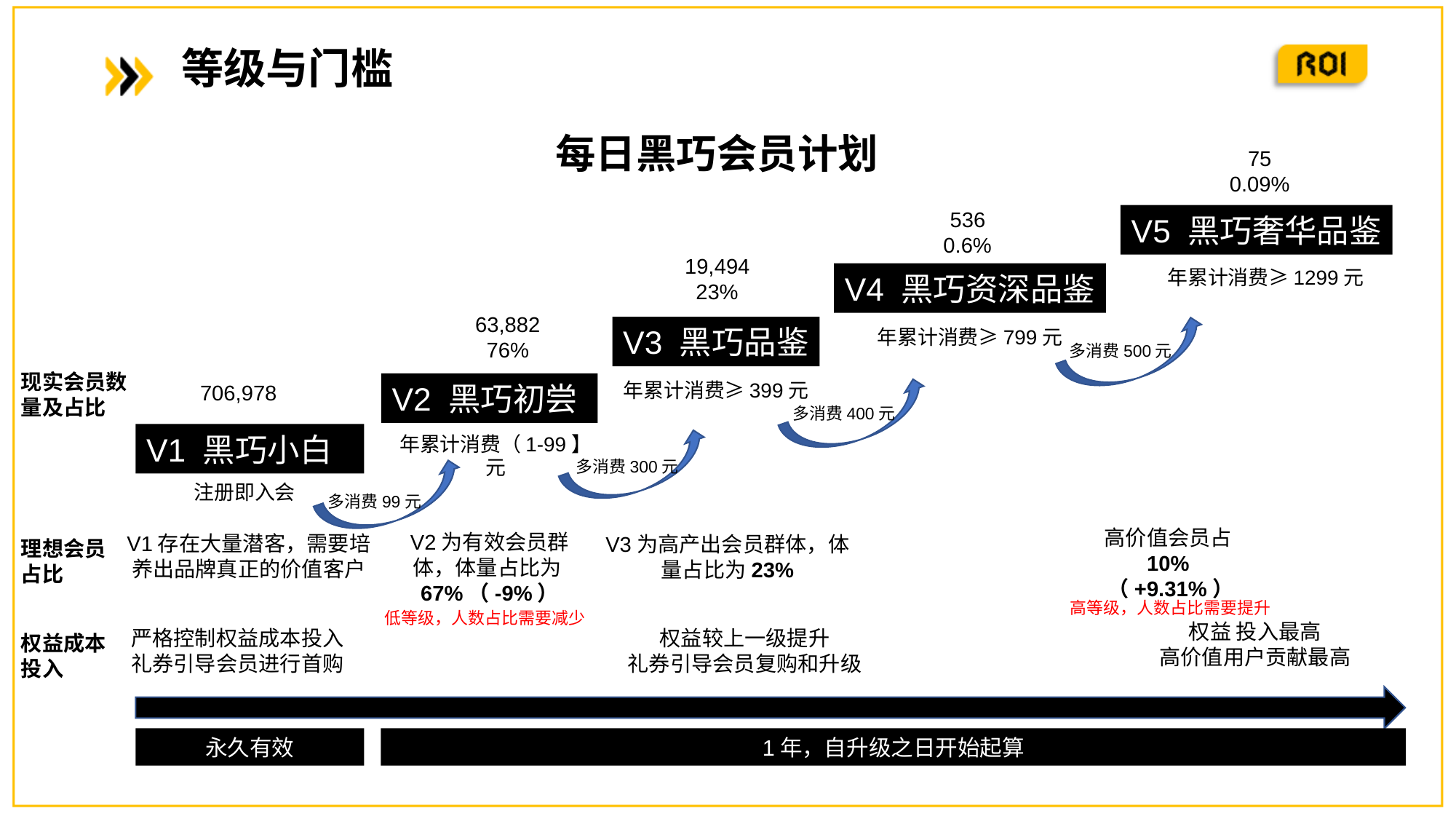

等级与门槛
每日黑巧会员计划
75
0.09%
536
0.6%
V5 黑巧奢华品鉴
19,494
23%
年累计消费≥1299元
V4 黑巧资深品鉴
63,882
76%
V3 黑巧品鉴
年累计消费≥799元
多消费500元

现实会员数量及占比
V2 黑巧初尝
年累计消费≥399元
706,978
多消费400元

V1 黑巧小白
年累计消费（1-99】元

多消费300元
注册即入会

多消费99元
高价值会员占10%（+9.31%）
V2为有效会员群体，体量占比为67%（-9%）
V1存在大量潜客，需要培养出品牌真正的价值客户
V3为高产出会员群体，体量占比为23%
理想会员占比
高等级，人数占比需要提升
低等级，人数占比需要减少
权益 投入最高
高价值用户贡献最高

严格控制权益成本投入
礼券引导会员进行首购

权益较上一级提升
礼券引导会员复购和升级

权益成本投入

永久有效
1年，自升级之日开始起算